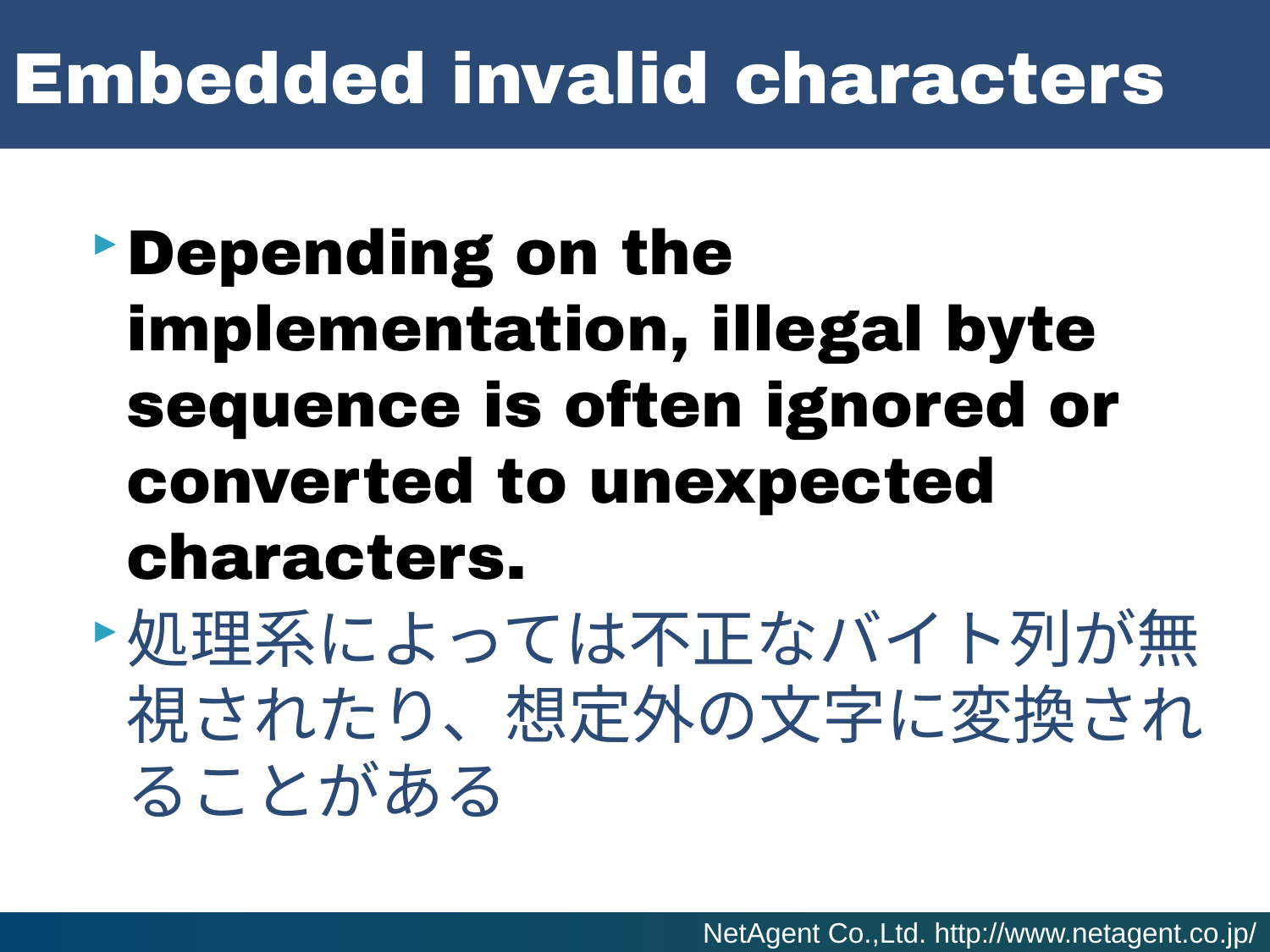

# Embedded invalid characters
Depending on the implementation, illegal byte sequence is often ignored or converted to unexpected characters.
処理系によっては不正なバイト列が無視されたり、想定外の文字に変換されることがある